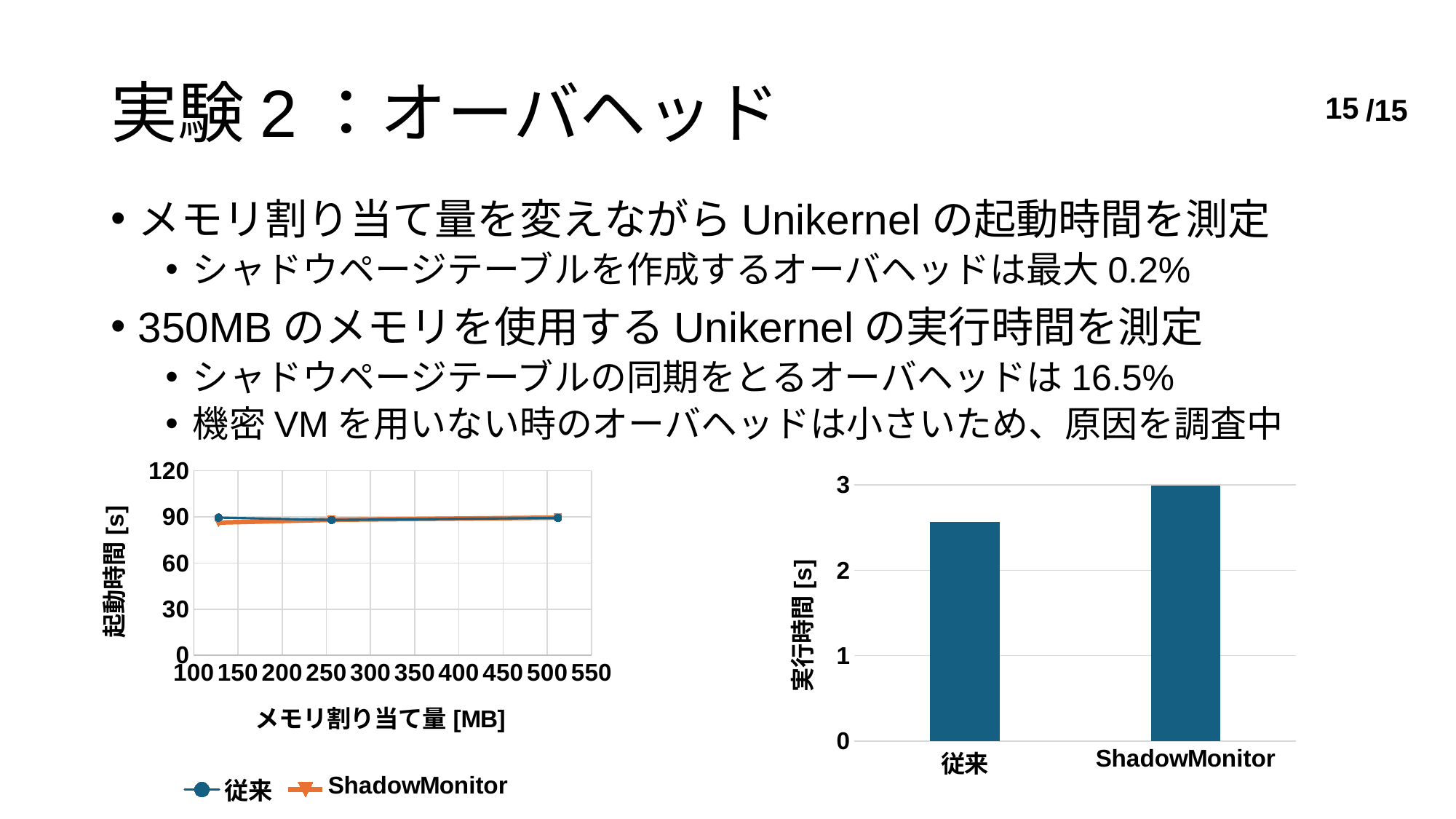

# 実験2：オーバヘッド
15
メモリ割り当て量を変えながらUnikernelの起動時間を測定
シャドウページテーブルを作成するオーバヘッドは最大0.2%
350MBのメモリを使用するUnikernelの実行時間を測定
シャドウページテーブルの同期をとるオーバヘッドは16.5%
機密VMを用いない時のオーバヘッドは小さいため、原因を調査中

### Chart

| Category | 従来 | ShadowMonitor |
|---|---|---|

### Chart

| Category |  |
|---|---|
| 従来 | 2.5668499999999996 |
| ShadowMonitor | 2.9912500000000004 |